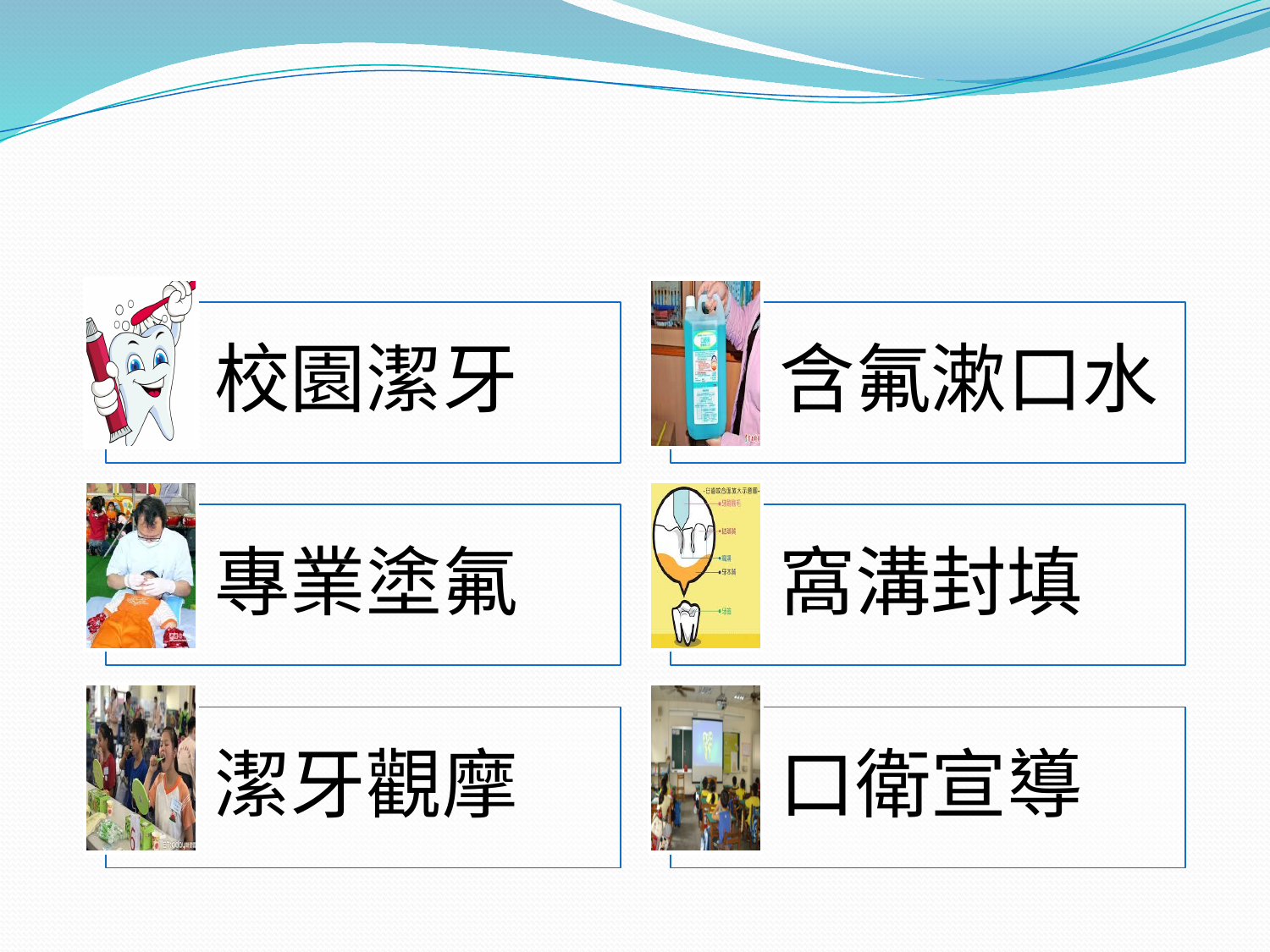

#
校園潔牙
含氟漱口水
專業塗氟
窩溝封填
潔牙觀摩
口衛宣導